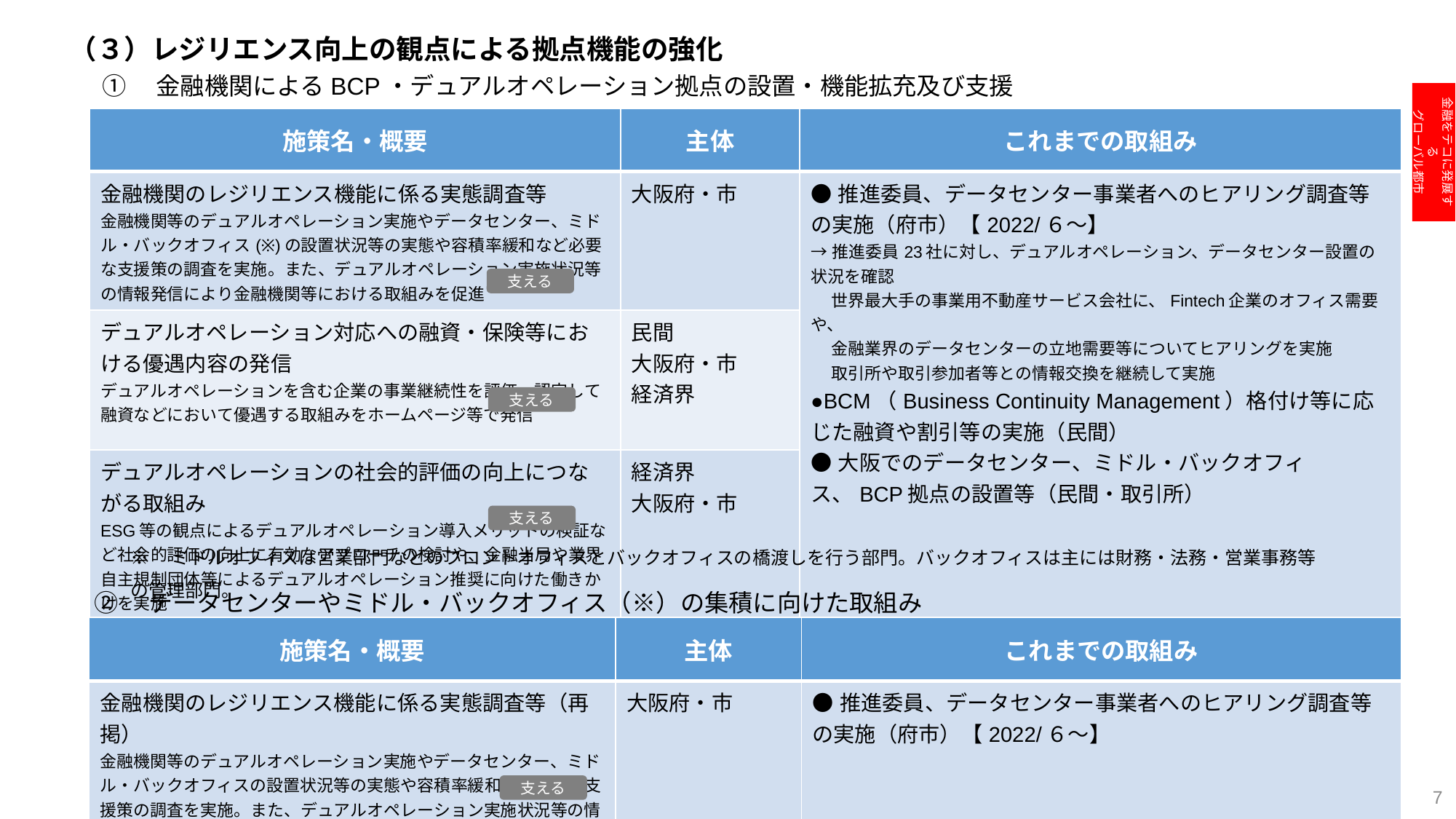

（３）レジリエンス向上の観点による拠点機能の強化
①　金融機関によるBCP・デュアルオペレーション拠点の設置・機能拡充及び支援
金融をテコに発展する
グローバル都市
| 施策名・概要 | 主体 | これまでの取組み |
| --- | --- | --- |
| 金融機関のレジリエンス機能に係る実態調査等 金融機関等のデュアルオペレーション実施やデータセンター、ミドル・バックオフィス(※)の設置状況等の実態や容積率緩和など必要な支援策の調査を実施。また、デュアルオペレーション実施状況等の情報発信により金融機関等における取組みを促進 | 大阪府・市 | ●推進委員、データセンター事業者へのヒアリング調査等の実施（府市）【2022/６～】 →推進委員23社に対し、デュアルオペレーション、データセンター設置の状況を確認 　 世界最大手の事業用不動産サービス会社に、Fintech企業のオフィス需要や、 　 金融業界のデータセンターの立地需要等についてヒアリングを実施 　 取引所や取引参加者等との情報交換を継続して実施 ●BCM（Business Continuity Management）格付け等に応じた融資や割引等の実施（民間） ●大阪でのデータセンター、ミドル・バックオフィス、BCP拠点の設置等（民間・取引所） |
| デュアルオペレーション対応への融資・保険等における優遇内容の発信 デュアルオペレーションを含む企業の事業継続性を評価・認定して融資などにおいて優遇する取組みをホームページ等で発信 | 民間 大阪府・市 経済界 |  |
| デュアルオペレーションの社会的評価の向上につながる取組み ESG等の観点によるデュアルオペレーション導入メリットの検証など社会的評価の向上に有効なアプローチの検討や、金融当局や業界自主規制団体等によるデュアルオペレーション推奨に向けた働きかけを実施 | 経済界 大阪府・市 |  |
支える
支える
支える
※　ミドルオフィスは営業部門などのフロントオフィスとバックオフィスの橋渡しを行う部門。バックオフィスは主には財務・法務・営業事務等の管理部門。
②　データセンターやミドル・バックオフィス（※）の集積に向けた取組み
| 施策名・概要 | 主体 | これまでの取組み |
| --- | --- | --- |
| 金融機関のレジリエンス機能に係る実態調査等（再掲） 金融機関等のデュアルオペレーション実施やデータセンター、ミドル・バックオフィスの設置状況等の実態や容積率緩和など必要な支援策の調査を実施。また、デュアルオペレーション実施状況等の情報発信により金融機関等における取組みを促進 | 大阪府・市 | ●推進委員、データセンター事業者へのヒアリング調査等の実施（府市）【2022/６～】 |
7
支える